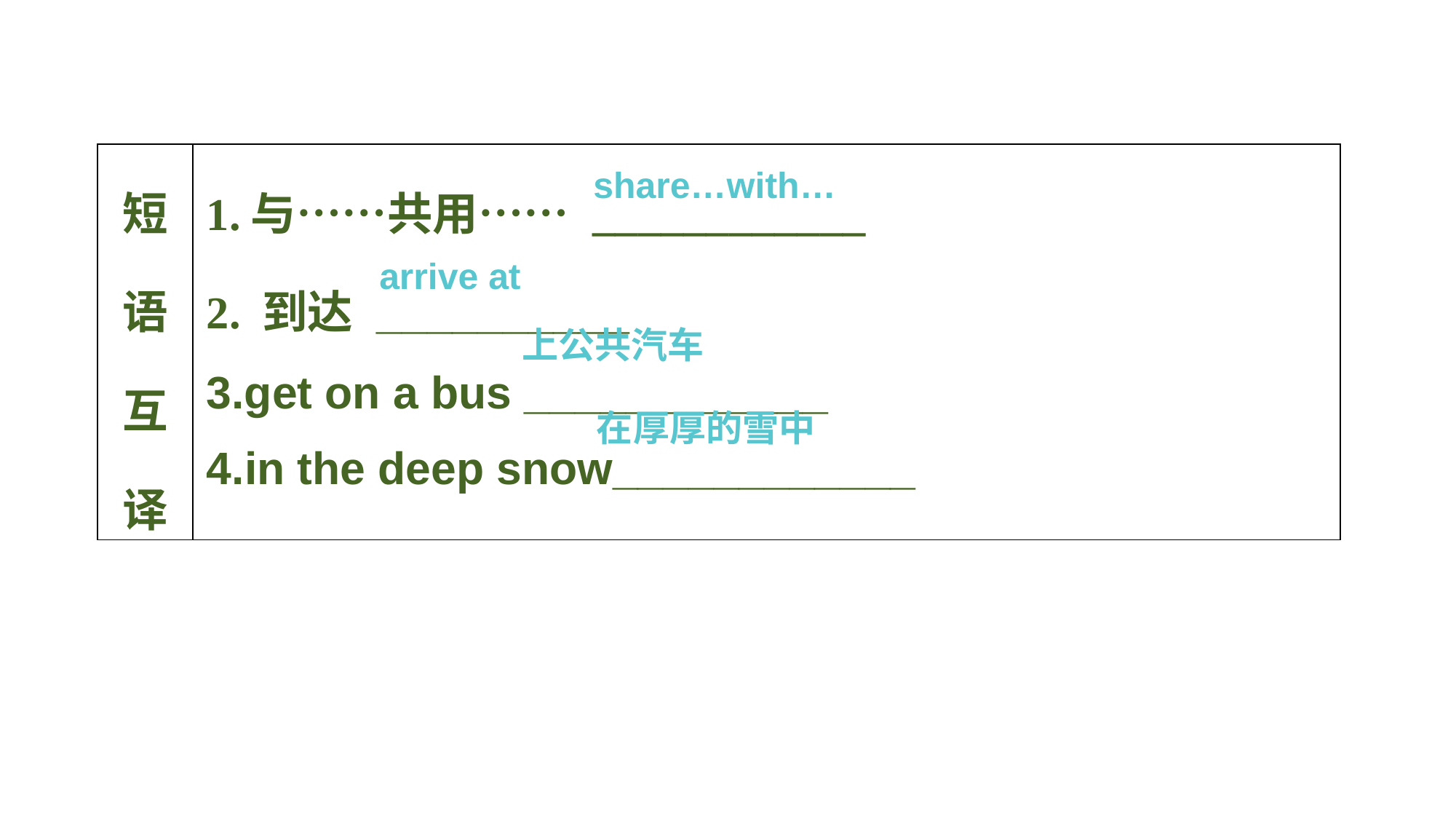

| 短语互译 | 1.与……共用…… \_\_\_\_\_\_\_\_\_\_\_\_ 2. 到达 \_\_\_\_\_\_\_\_\_\_ 3.get on a bus \_\_\_\_\_\_\_\_\_\_\_\_ 4.in the deep snow\_\_\_\_\_\_\_\_\_\_\_\_ |
| --- | --- |
share…with…
arrive at
上公共汽车
在厚厚的雪中